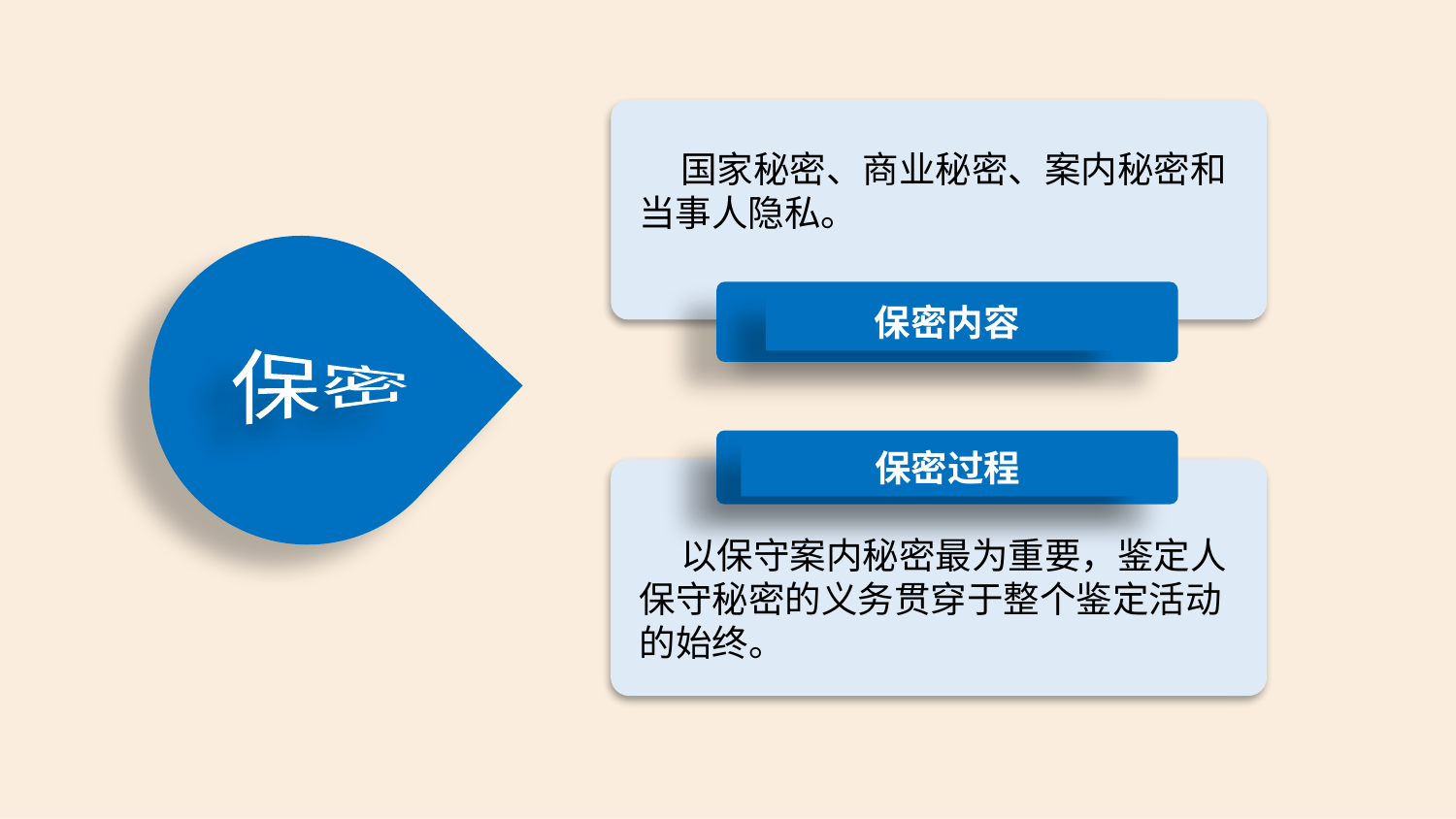

国家秘密、商业秘密、案内秘密和当事人隐私。

保密

保密内容

保密过程

    以保守案内秘密最为重要，鉴定人保守秘密的义务贯穿于整个鉴定活动的始终。